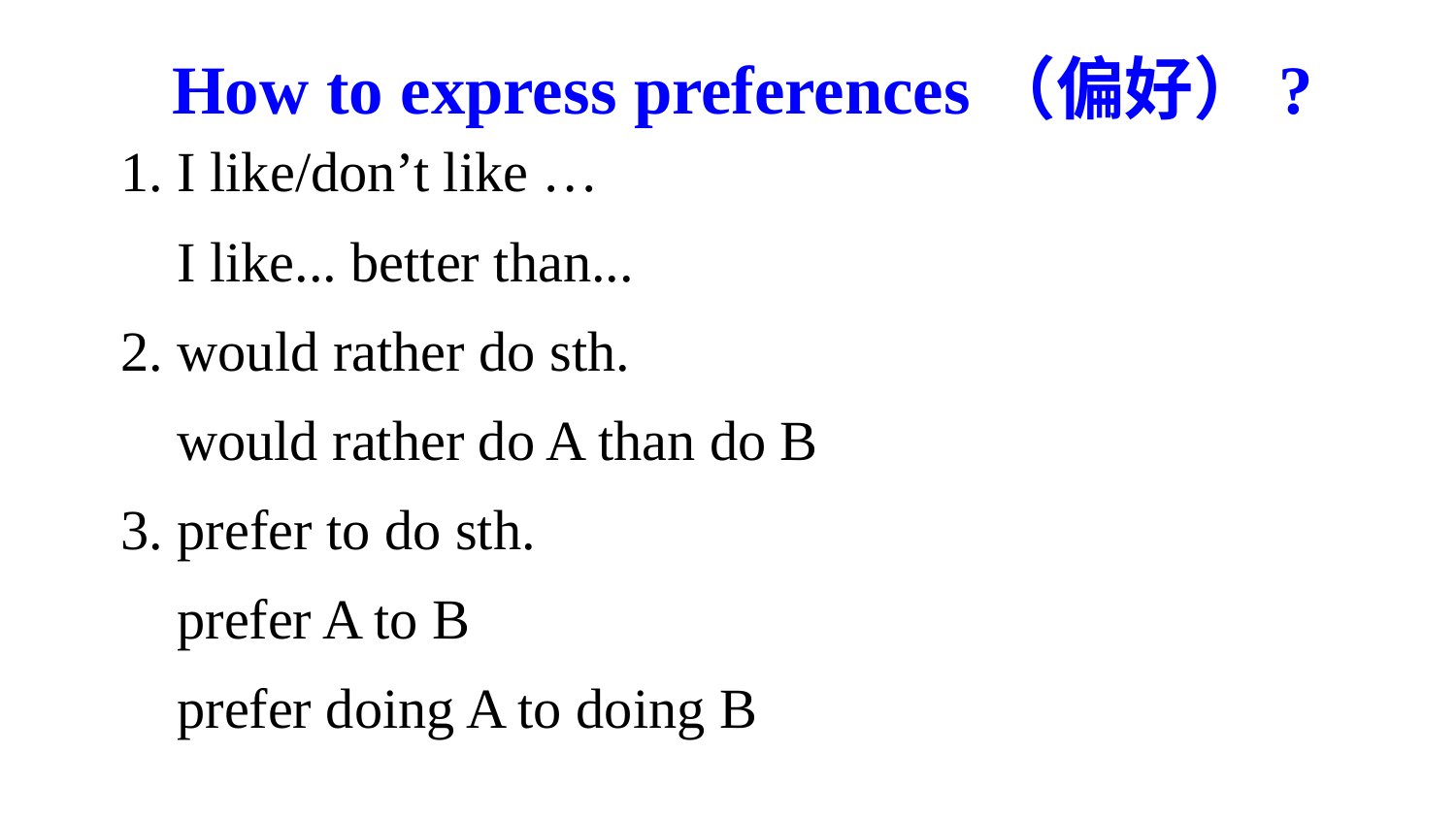

How to express preferences（偏好）?
1. I like/don’t like …
    I like... better than...
2. would rather do sth.
    would rather do A than do B
3. prefer to do sth.
    prefer A to B
    prefer doing A to doing B